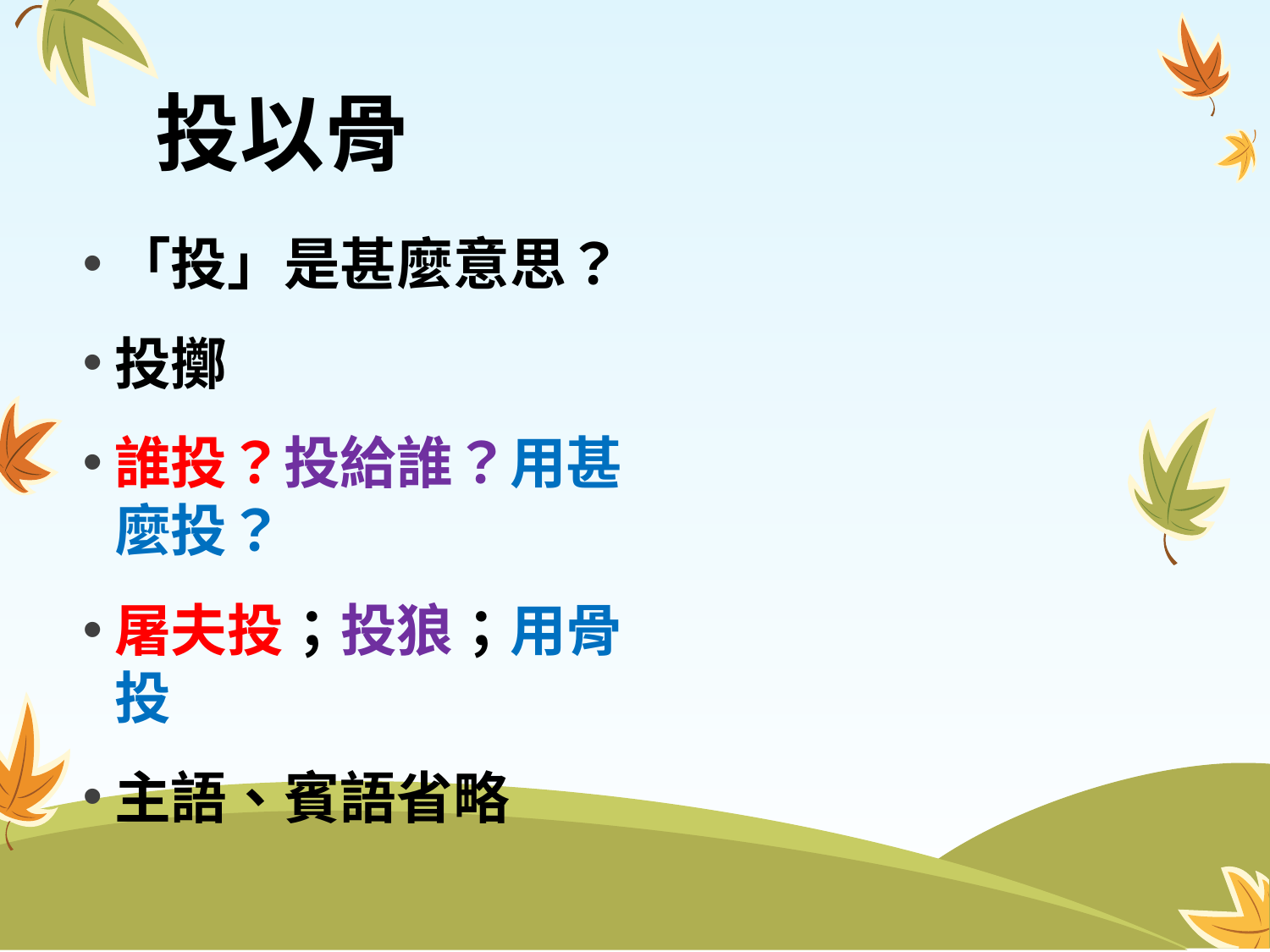

# 投以骨
「投」是甚麼意思？
投擲
誰投？投給誰？用甚麼投？
屠夫投；投狼；用骨投
主語、賓語省略